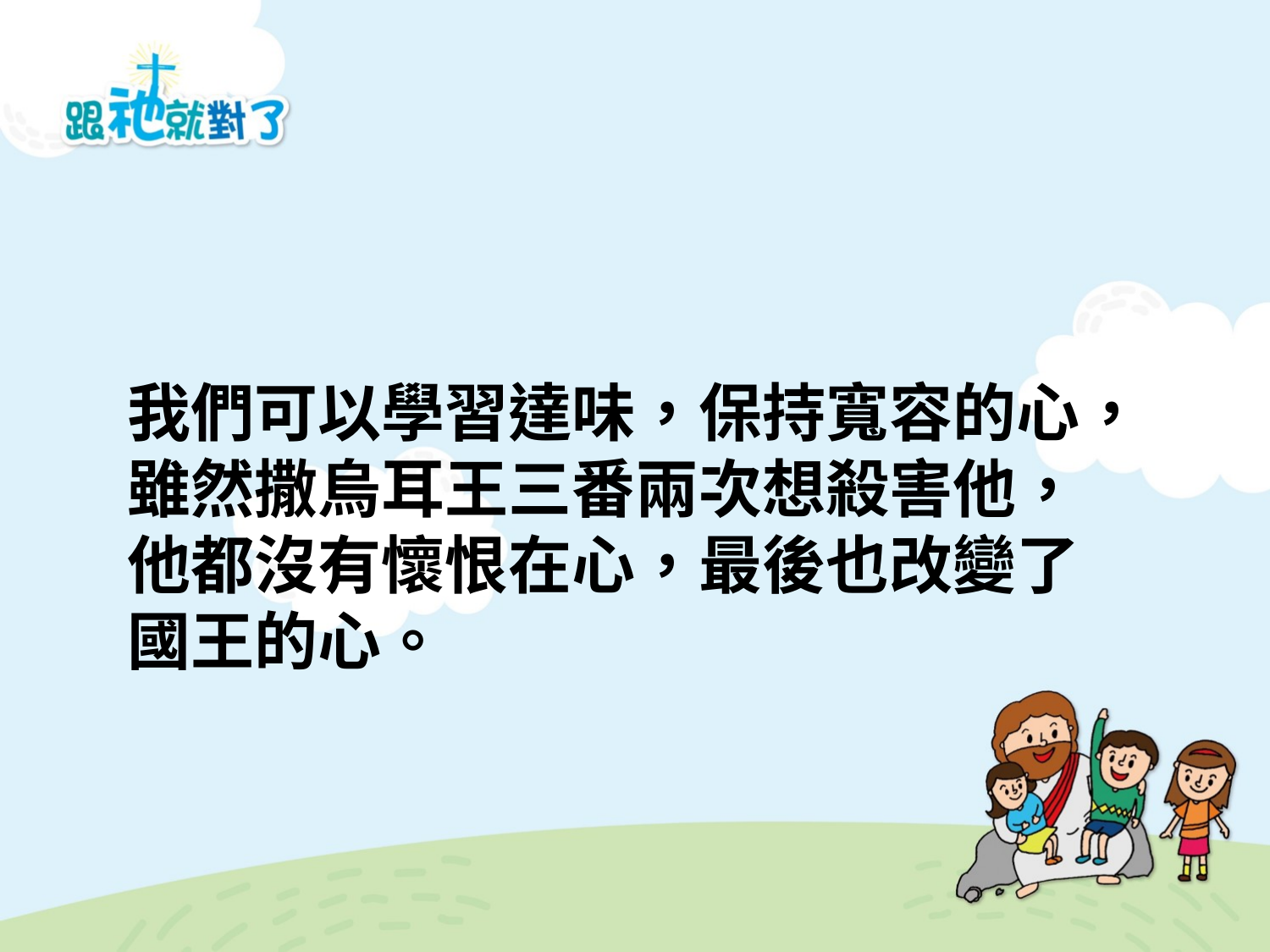

我們可以學習達味，保持寬容的心，雖然撒烏耳王三番兩次想殺害他，他都沒有懷恨在心，最後也改變了國王的心。